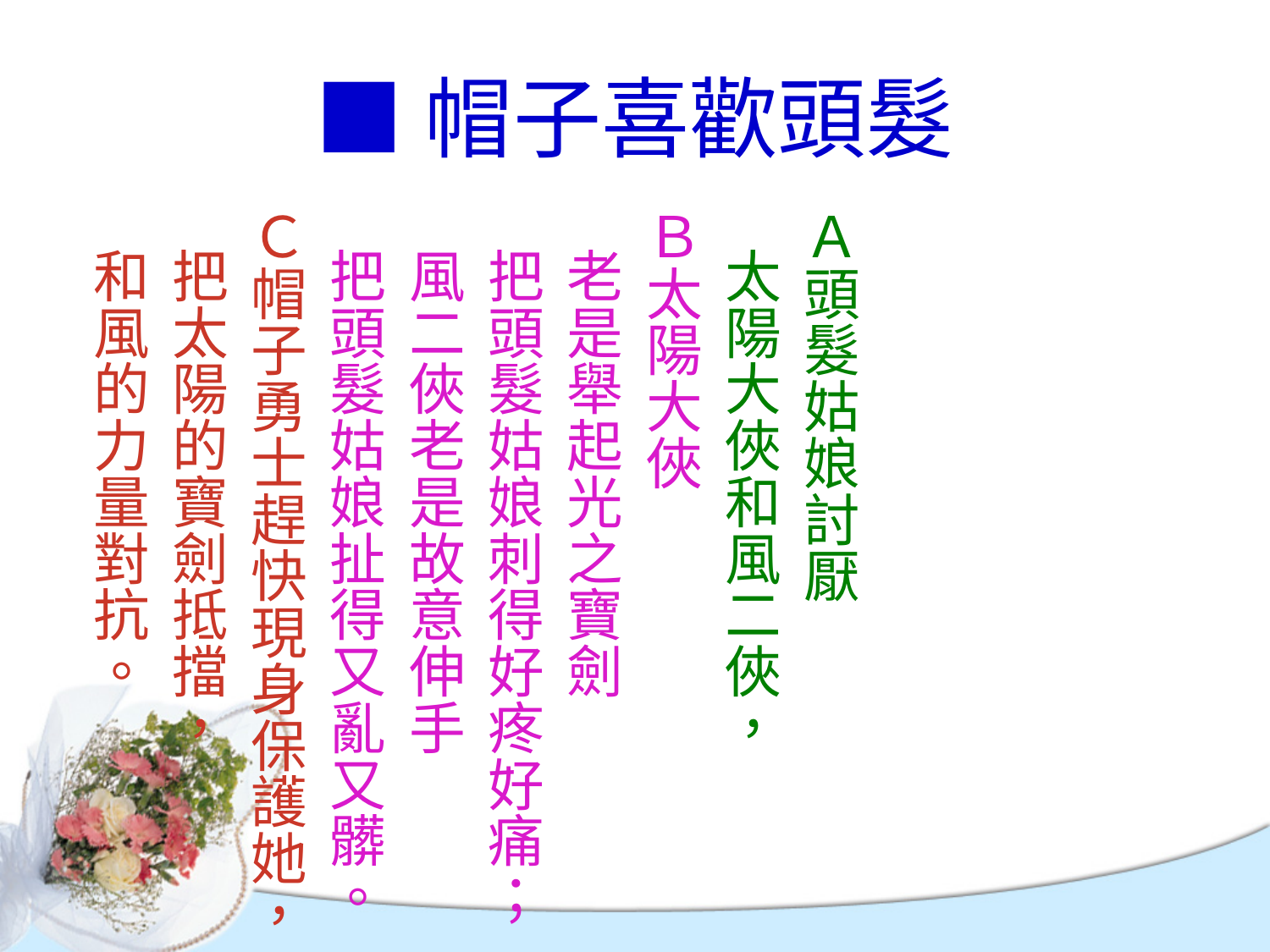

# ■帽子喜歡頭髮
Ａ頭髮姑娘討厭
  太陽大俠和風二俠，
Ｂ太陽大俠
  老是舉起光之寶劍
  把頭髮姑娘刺得好疼好痛；
  風二俠老是故意伸手
  把頭髮姑娘扯得又亂又髒。
Ｃ帽子勇士趕快現身保護她，
  把太陽的寶劍抵擋，
  和風的力量對抗。